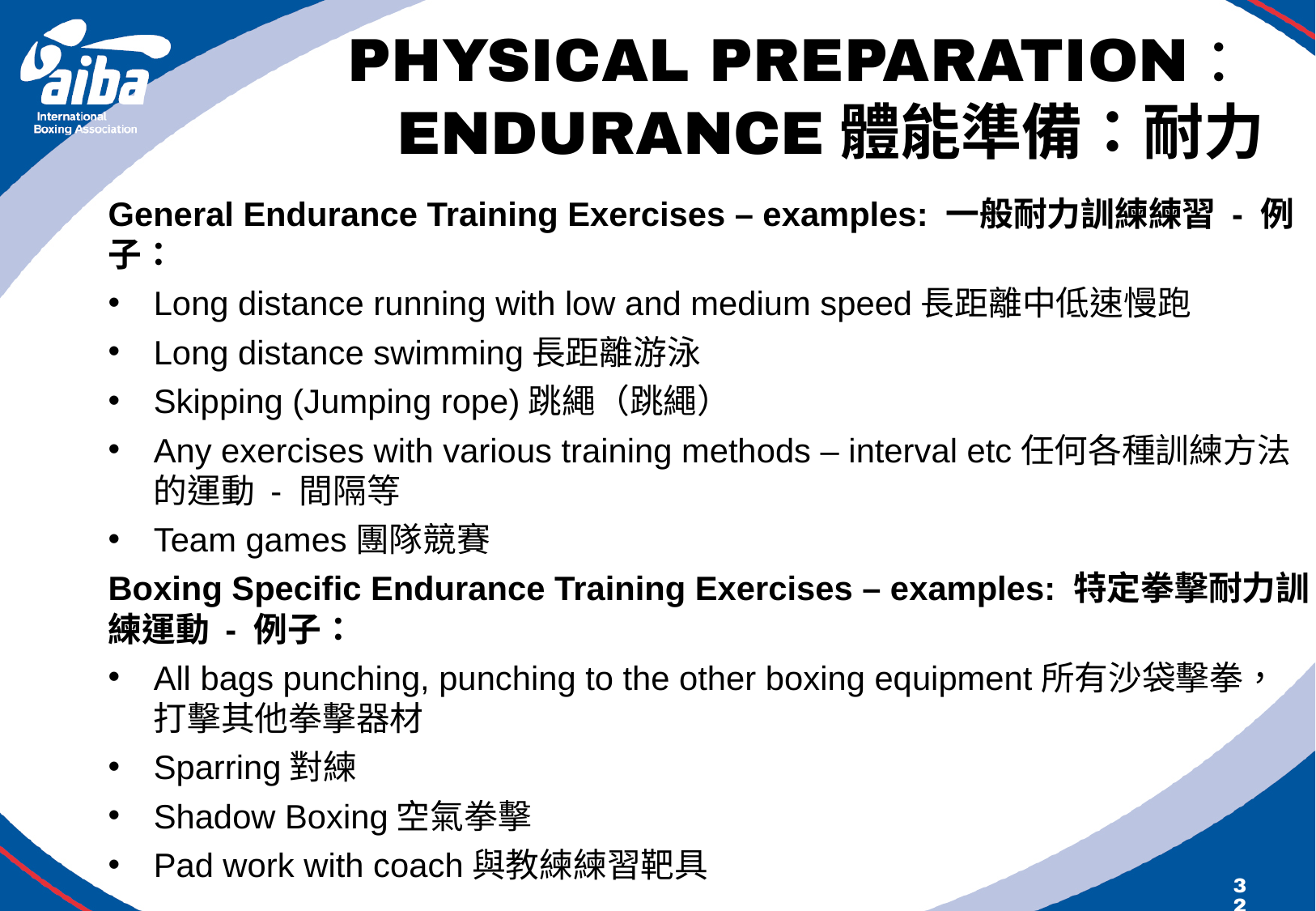

# PHYSICAL PREPARATION： ENDURANCE體能準備：耐力
General Endurance Training Exercises – examples: 一般耐力訓練練習 - 例子：
Long distance running with low and medium speed長距離中低速慢跑
Long distance swimming長距離游泳
Skipping (Jumping rope)跳繩（跳繩）
Any exercises with various training methods – interval etc任何各種訓練方法的運動 - 間隔等
Team games團隊競賽
Boxing Specific Endurance Training Exercises – examples: 特定拳擊耐力訓練運動 - 例子：
All bags punching, punching to the other boxing equipment所有沙袋擊拳，打擊其他拳擊器材
Sparring對練
Shadow Boxing空氣拳擊
Pad work with coach與教練練習靶具

324